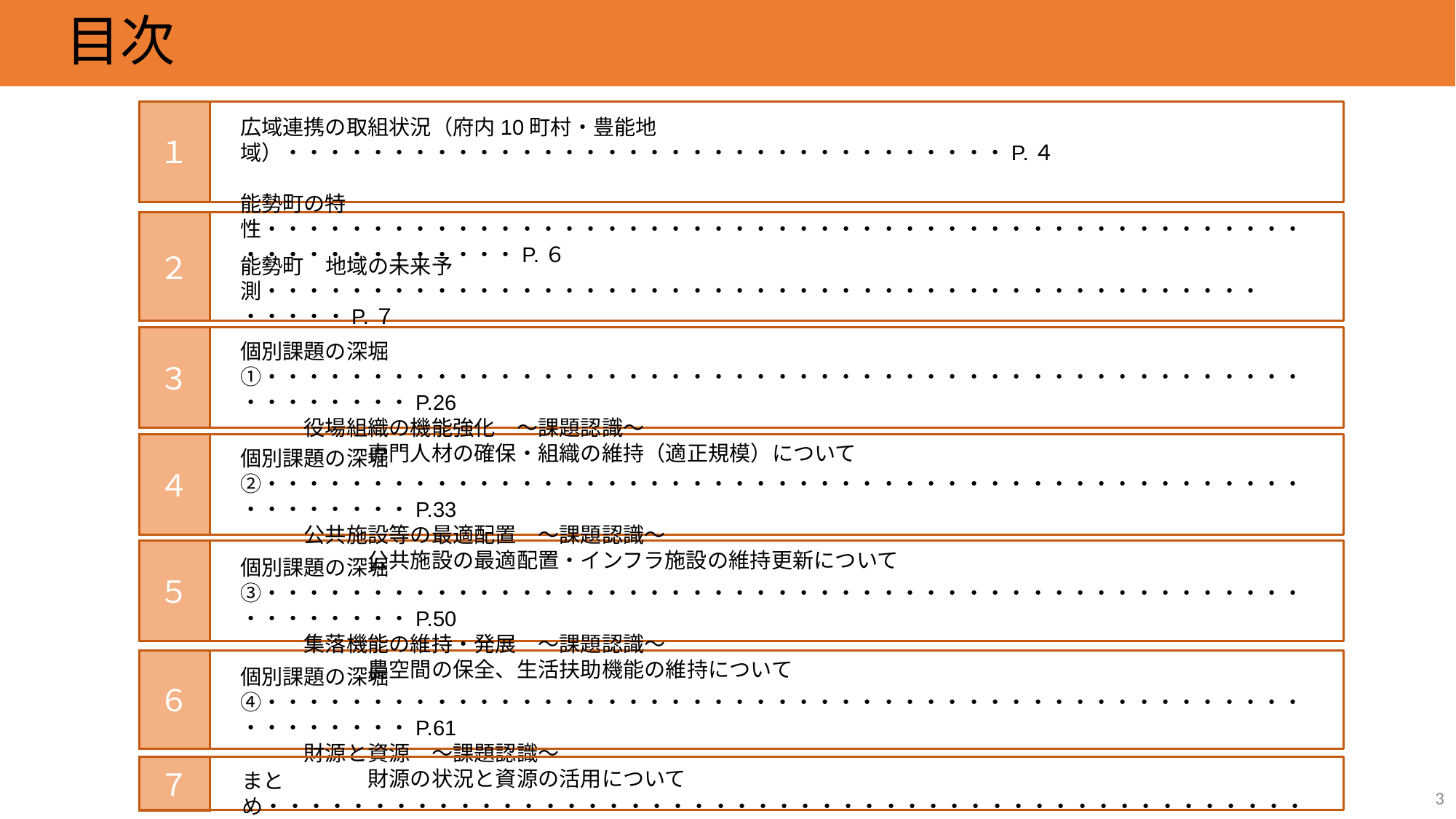

# 目次
１

広域連携の取組状況（府内10町村・豊能地域）・・・・・・・・・・・・・・・・・・・・・・・・・・・・・・・・・・P.４

能勢町の特性・・・・・・・・・・・・・・・・・・・・・・・・・・・・・・・・・・・・・・・・・・・・・・・・・・・・・・・・・・・・・・P.６
２

能勢町　地域の未来予測・・・・・・・・・・・・・・・・・・・・・・・・・・・・・・・・・・・・・・・・・・・・・・・・・・・・P.７
３

個別課題の深堀①・・・・・・・・・・・・・・・・・・・・・・・・・・・・・・・・・・・・・・・・・・・・・・・・・・・・・・・・・P.26
　　　役場組織の機能強化　～課題認識～
　　　　　　専門人材の確保・組織の維持（適正規模）について

４

個別課題の深堀②・・・・・・・・・・・・・・・・・・・・・・・・・・・・・・・・・・・・・・・・・・・・・・・・・・・・・・・・・P.33
　　　公共施設等の最適配置　～課題認識～
　　　　　　公共施設の最適配置・インフラ施設の維持更新について

５

個別課題の深堀③・・・・・・・・・・・・・・・・・・・・・・・・・・・・・・・・・・・・・・・・・・・・・・・・・・・・・・・・・P.50
　　　集落機能の維持・発展　～課題認識～
　　　　　　農空間の保全、生活扶助機能の維持について

６

個別課題の深堀④・・・・・・・・・・・・・・・・・・・・・・・・・・・・・・・・・・・・・・・・・・・・・・・・・・・・・・・・・P.61
　　　財源と資源　～課題認識～
　　　　　　財源の状況と資源の活用について

７

まとめ・・・・・・・・・・・・・・・・・・・・・・・・・・・・・・・・・・・・・・・・・・・・・・・・・・・・・・・・・・・・・・・・・・・P.66

3